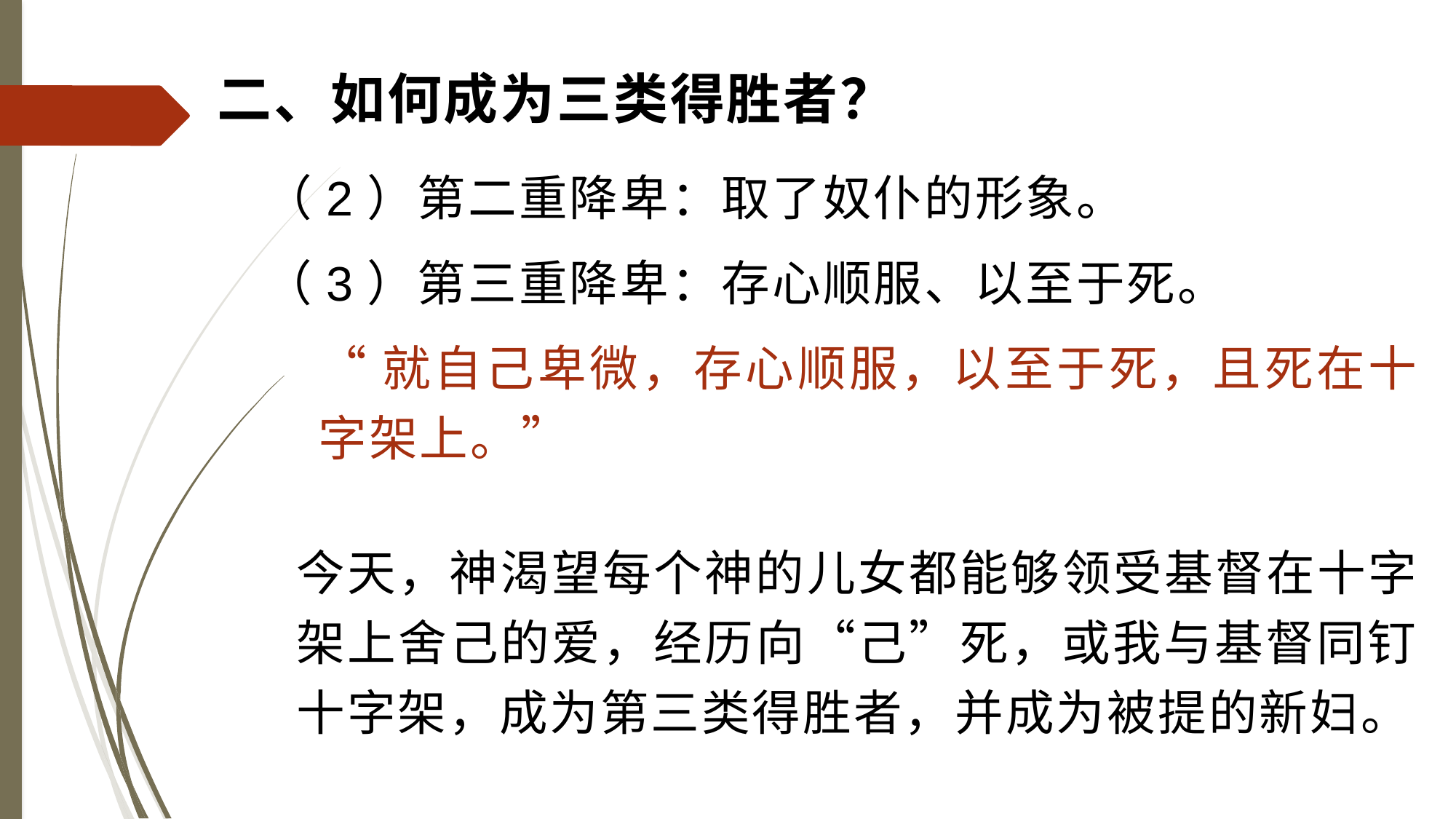

# 二、如何成为三类得胜者？
（2）第二重降卑：取了奴仆的形象。
（3）第三重降卑：存心顺服、以至于死。
“就自己卑微，存心顺服，以至于死，且死在十字架上。”

今天，神渴望每个神的儿女都能够领受基督在十字架上舍己的爱，经历向“己”死，或我与基督同钉十字架，成为第三类得胜者，并成为被提的新妇。